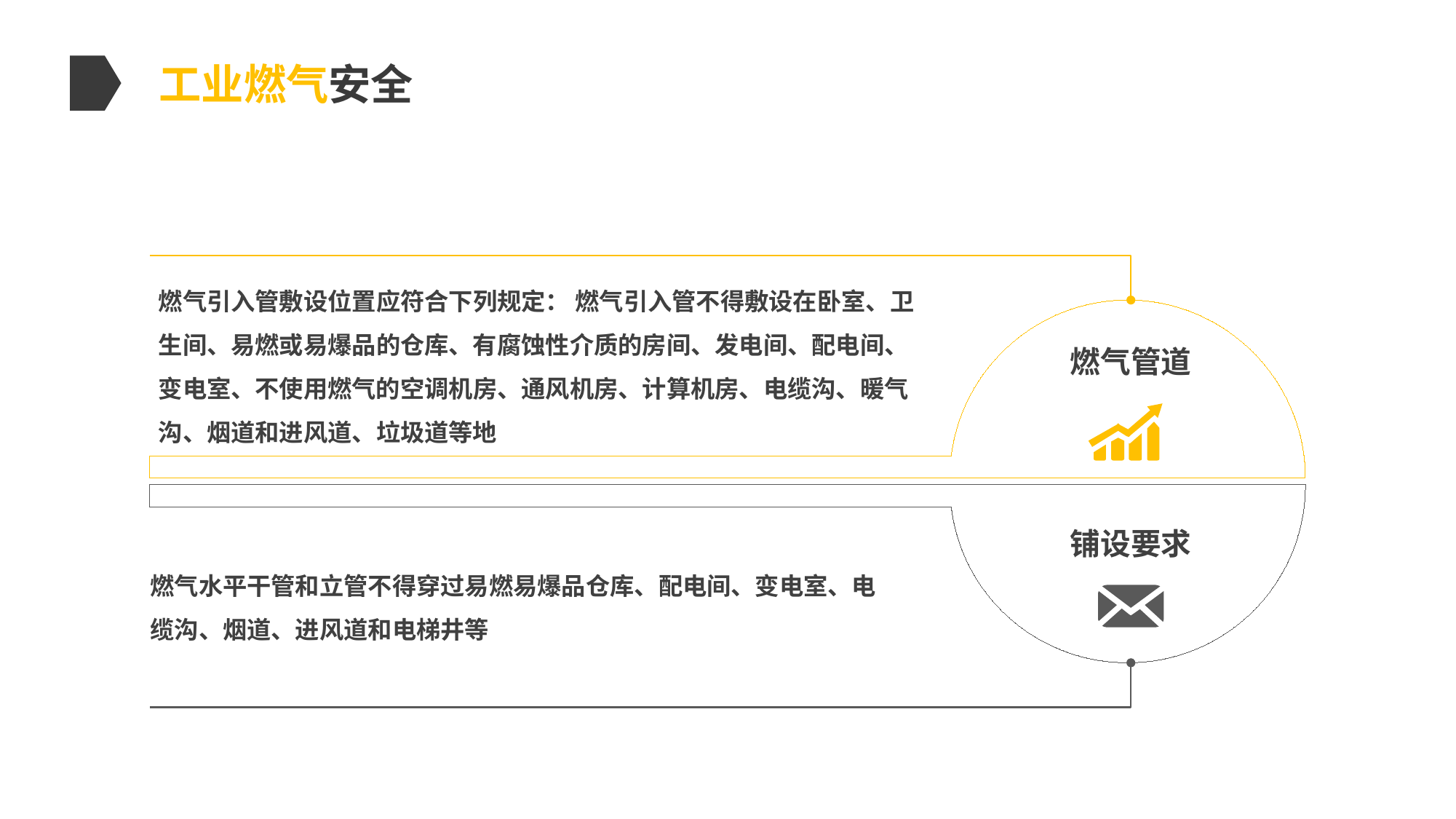

工业燃气安全

燃气引入管敷设位置应符合下列规定： 燃气引入管不得敷设在卧室、卫生间、易燃或易爆品的仓库、有腐蚀性介质的房间、发电间、配电间、变电室、不使用燃气的空调机房、通风机房、计算机房、电缆沟、暖气沟、烟道和进风道、垃圾道等地

燃气管道

铺设要求
燃气水平干管和立管不得穿过易燃易爆品仓库、配电间、变电室、电缆沟、烟道、进风道和电梯井等